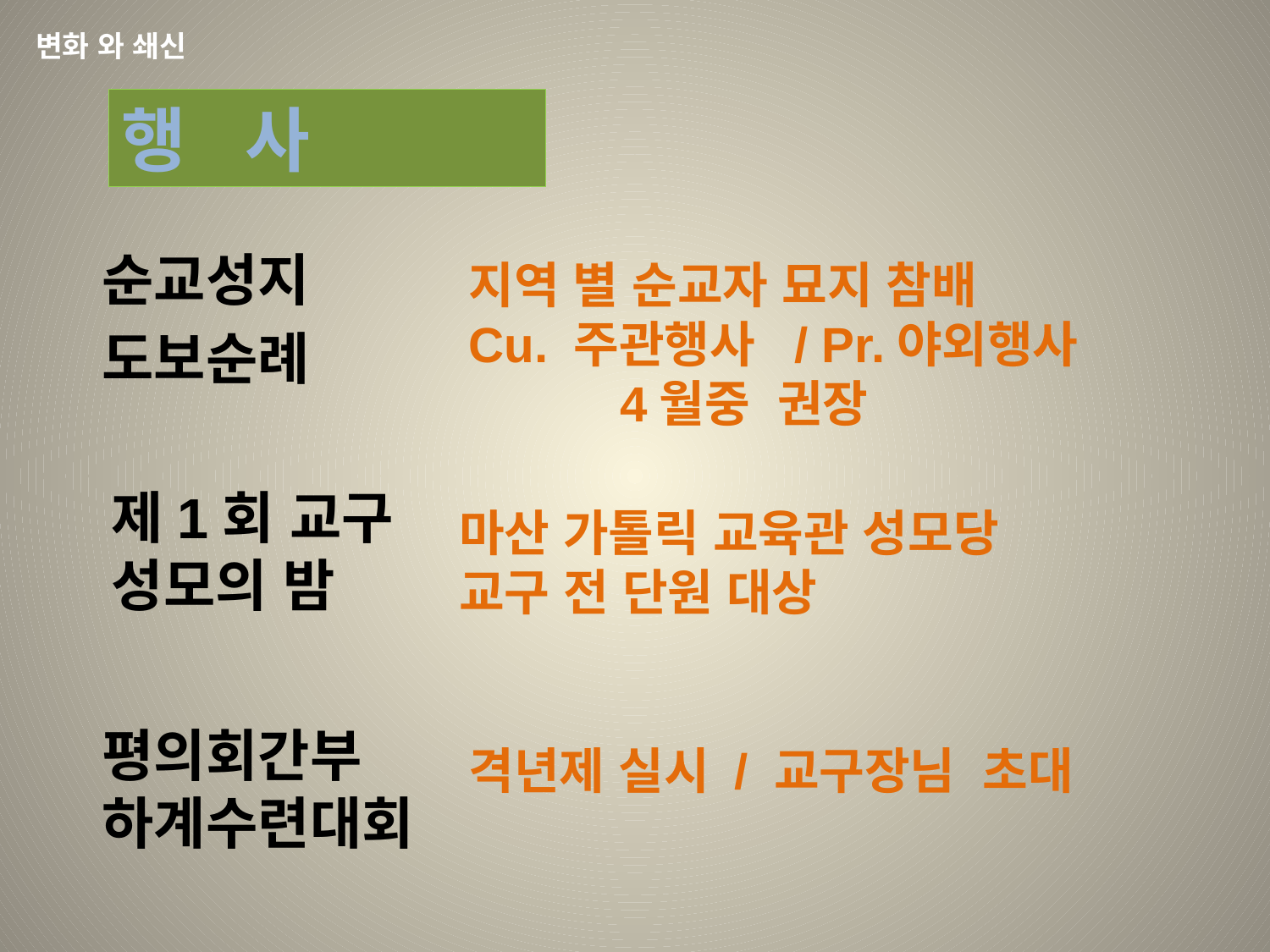

# 변화 와 쇄신
행   사
순교성지
도보순례
지역 별 순교자 묘지 참배
Cu. 주관행사  / Pr.야외행사
           4월중  권장
제1회 교구 성모의 밤
마산 가톨릭 교육관 성모당
교구 전 단원 대상
평의회간부
하계수련대회
격년제 실시 / 교구장님  초대